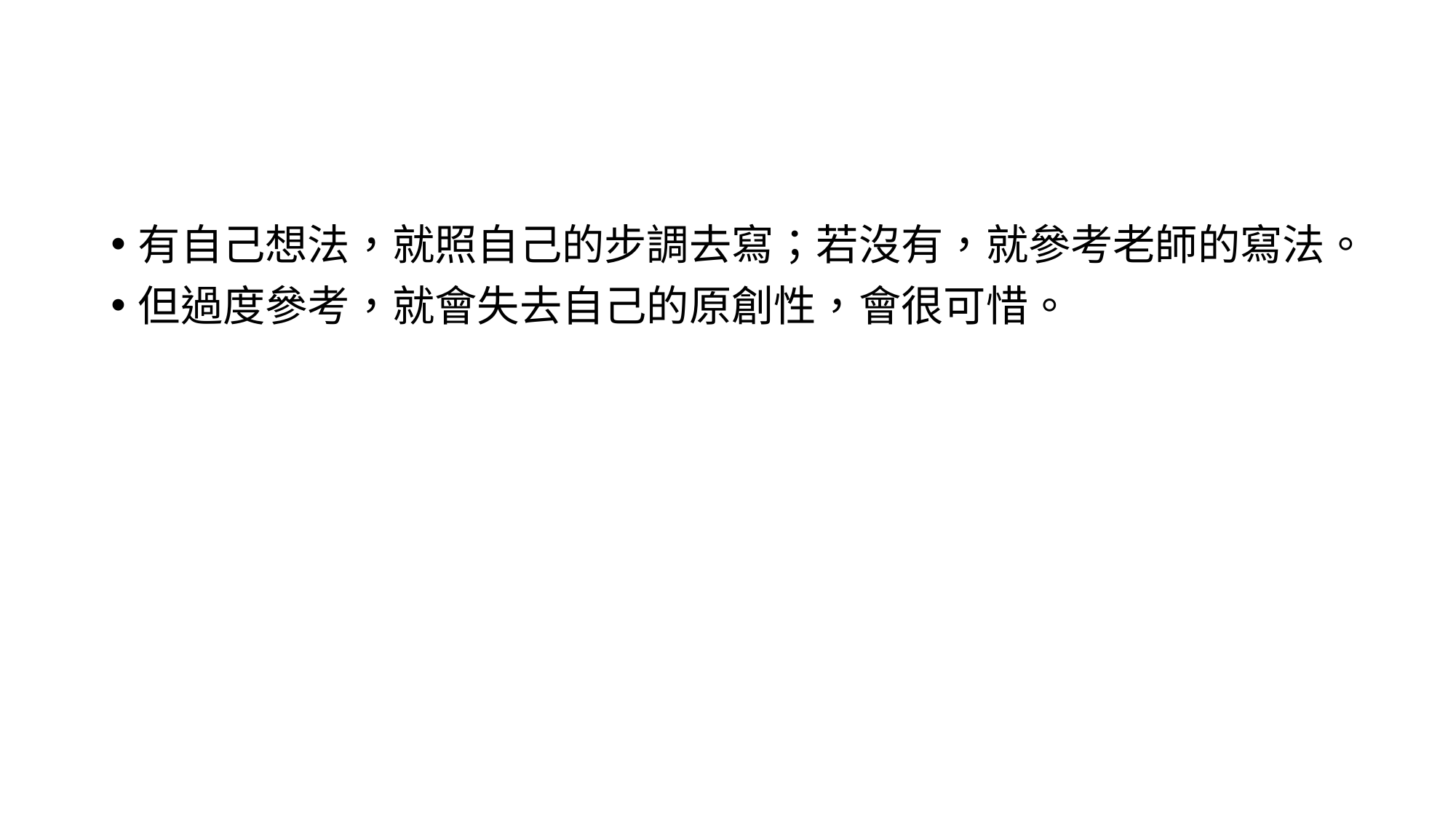

#
有自己想法，就照自己的步調去寫；若沒有，就參考老師的寫法。
但過度參考，就會失去自己的原創性，會很可惜。